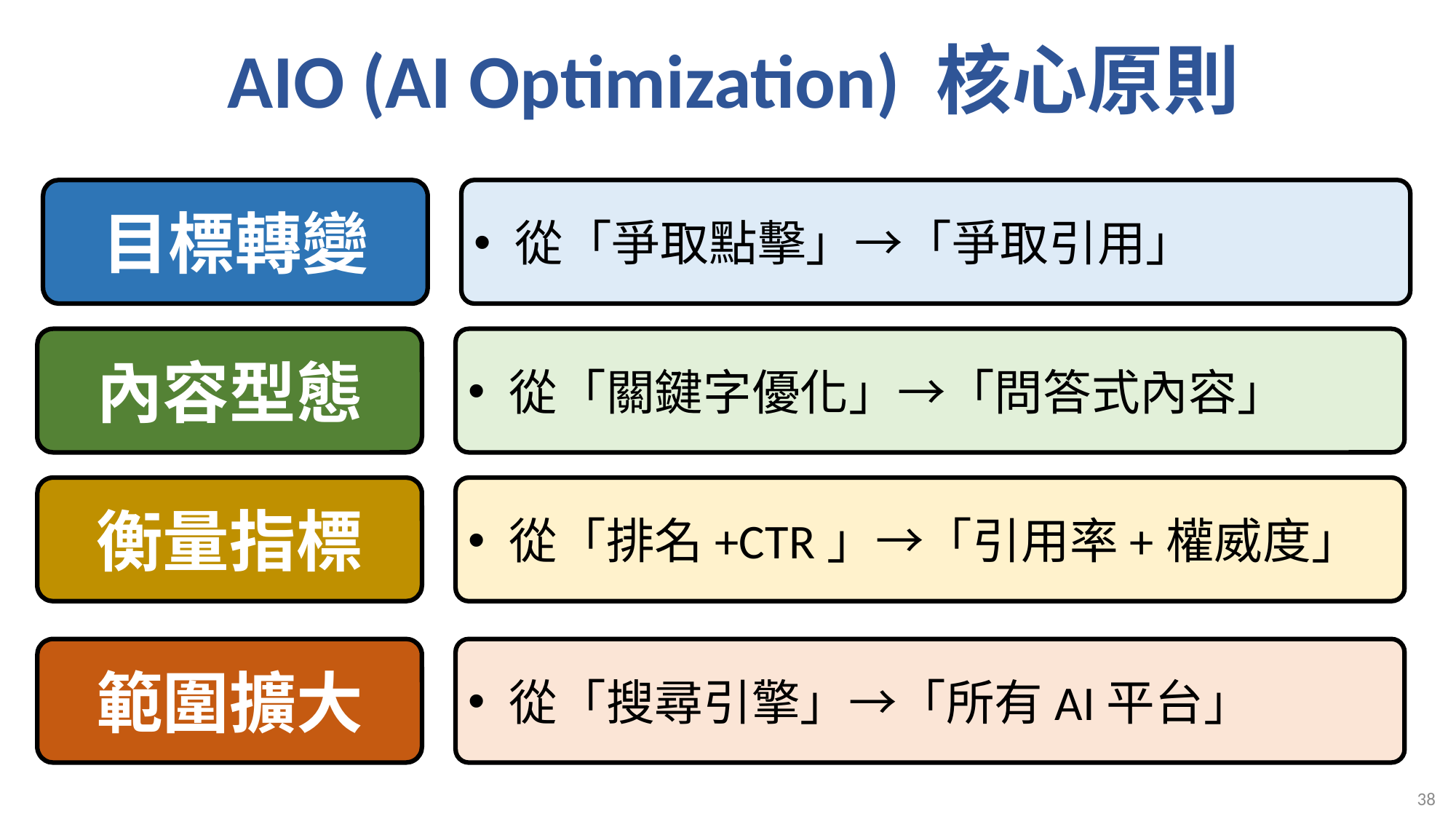

# AIO (AI Optimization) 核心原則
目標轉變
從「爭取點擊」→「爭取引用」
內容型態
從「關鍵字優化」→「問答式內容」
衡量指標
從「排名+CTR」→「引用率+權威度」
範圍擴大
從「搜尋引擎」→「所有AI平台」
38